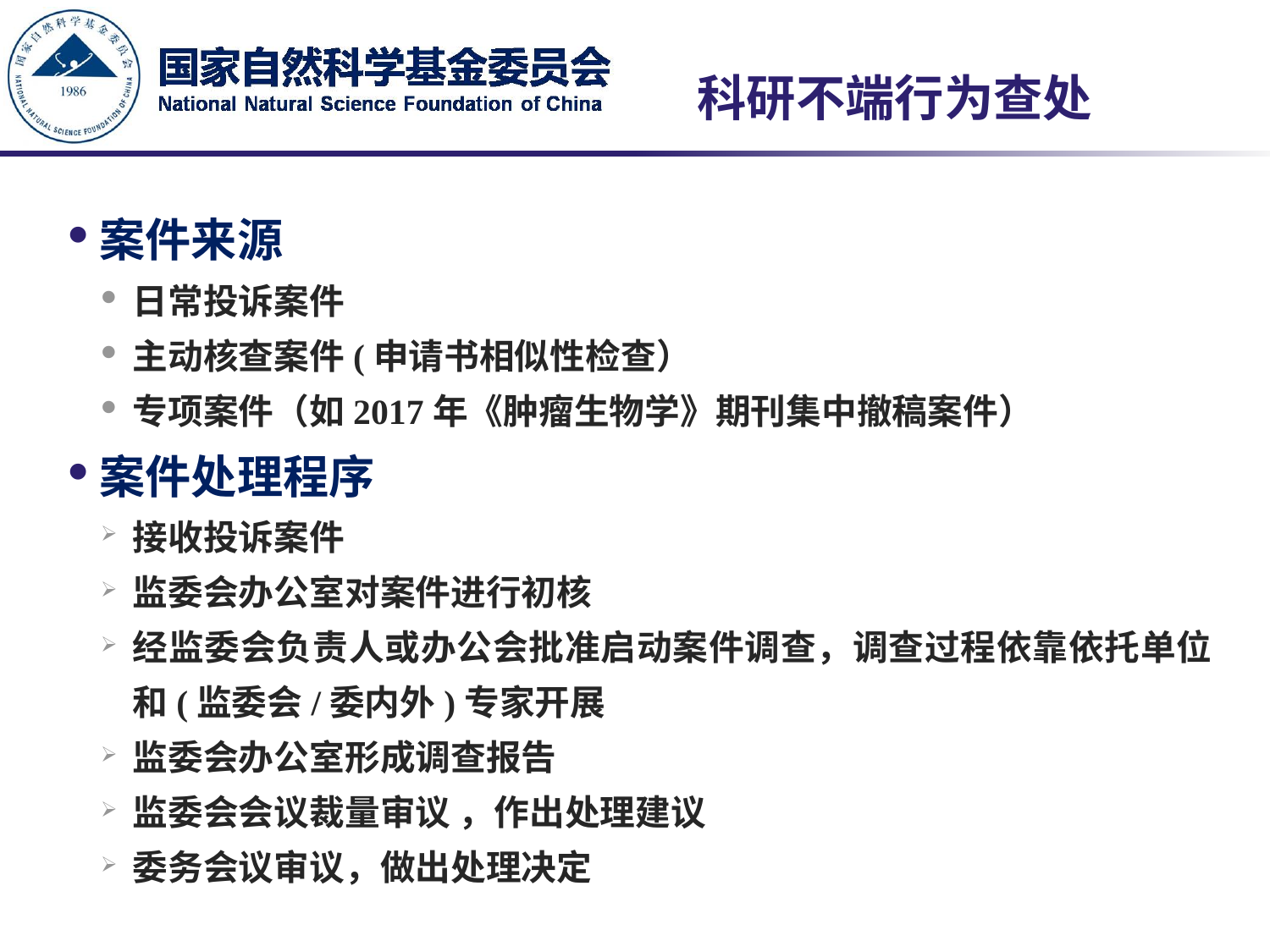

# 科研不端行为查处
案件来源
日常投诉案件
主动核查案件(申请书相似性检查）
专项案件（如2017年《肿瘤生物学》期刊集中撤稿案件）
案件处理程序
接收投诉案件
监委会办公室对案件进行初核
经监委会负责人或办公会批准启动案件调查，调查过程依靠依托单位和(监委会/委内外)专家开展
监委会办公室形成调查报告
监委会会议裁量审议 ，作出处理建议
委务会议审议，做出处理决定